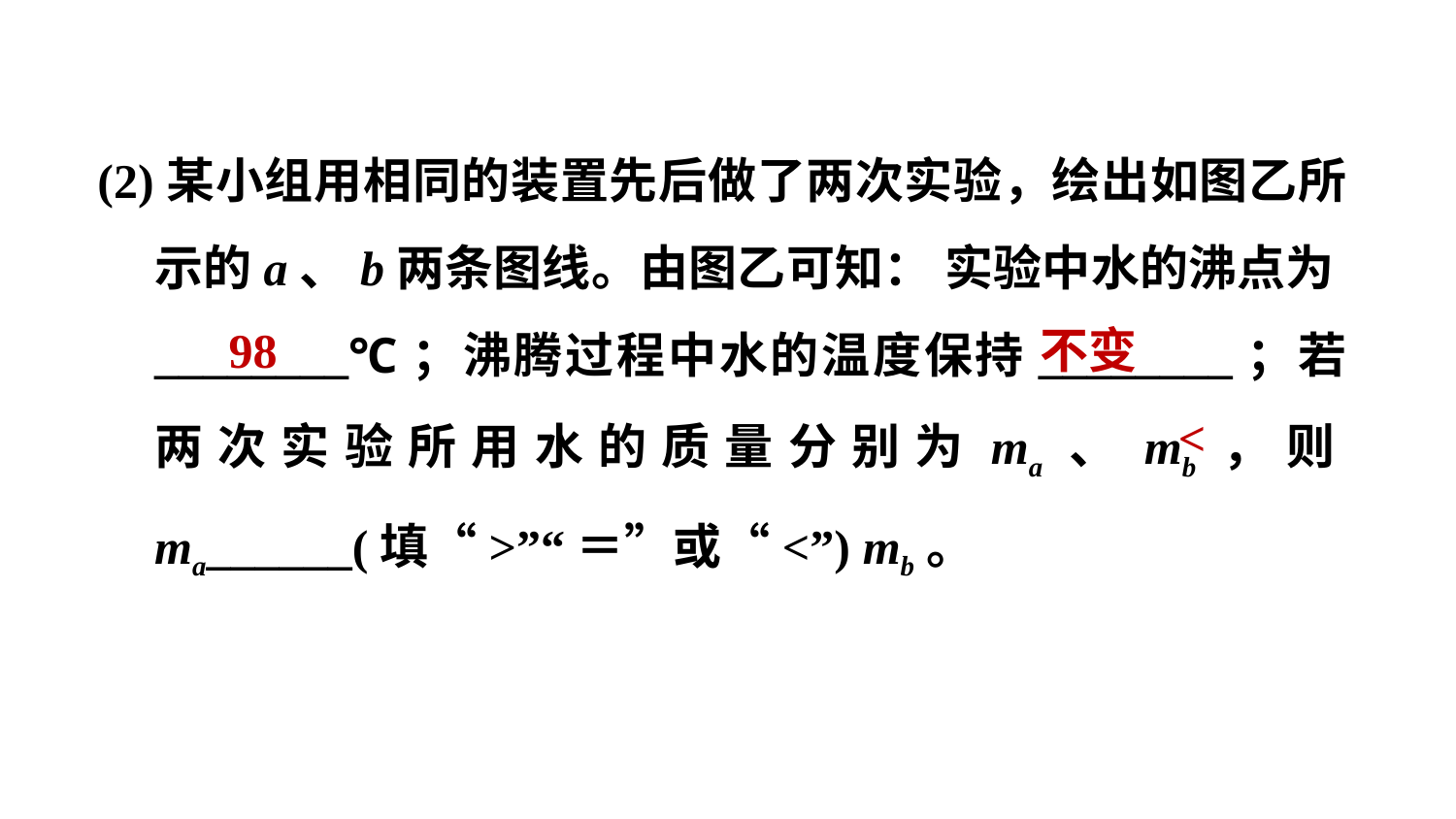

(2)某小组用相同的装置先后做了两次实验，绘出如图乙所示的a、b两条图线。由图乙可知： 实验中水的沸点为________℃；沸腾过程中水的温度保持________；若两次实验所用水的质量分别为ma、mb，则ma______(填“>”“＝”或“<”) mb。
98
不变
<